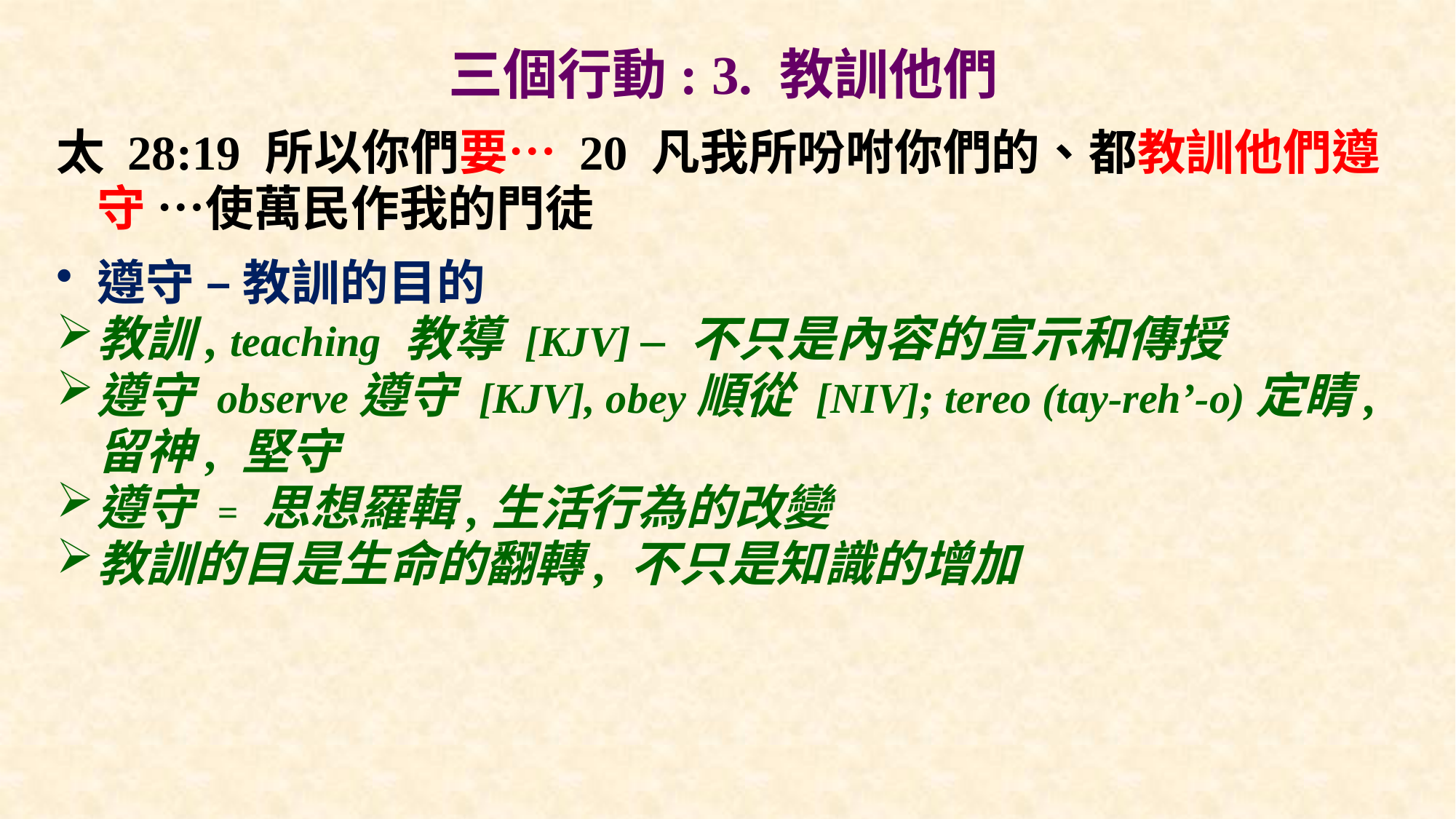

三個行動: 3. 教訓他們
太 28:19 所以你們要… 20 凡我所吩咐你們的、都教訓他們遵守 …使萬民作我的門徒
遵守 – 教訓的目的
教訓, teaching 教導 [KJV] – 不只是內容的宣示和傳授
遵守 observe遵守 [KJV], obey順從 [NIV]; tereo (tay-reh’-o)定睛, 留神, 堅守
遵守 = 思想羅輯,生活行為的改變
教訓的目是生命的翻轉, 不只是知識的增加